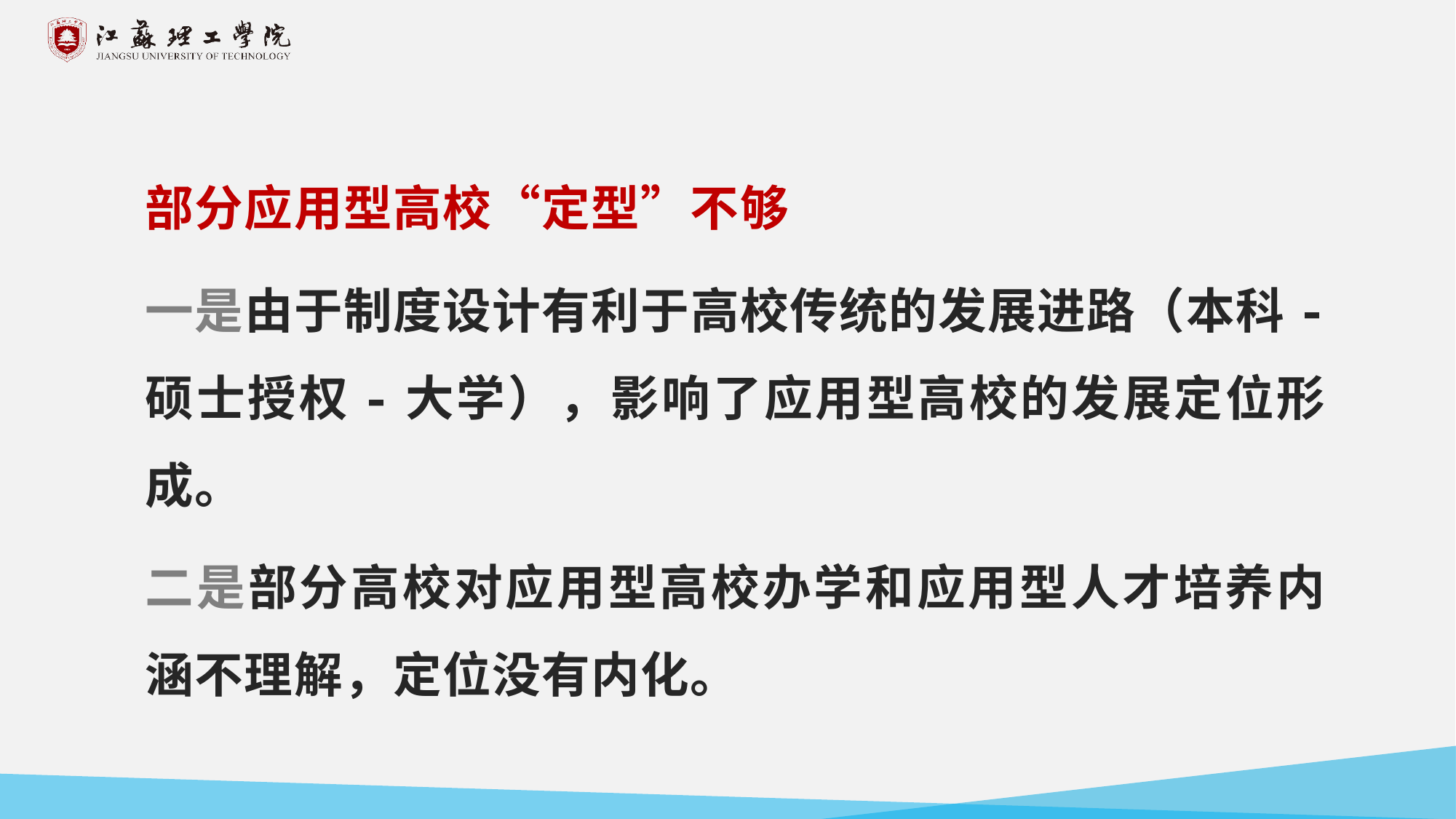

部分应用型高校“定型”不够
一是由于制度设计有利于高校传统的发展进路（本科-硕士授权-大学），影响了应用型高校的发展定位形成。
二是部分高校对应用型高校办学和应用型人才培养内涵不理解，定位没有内化。